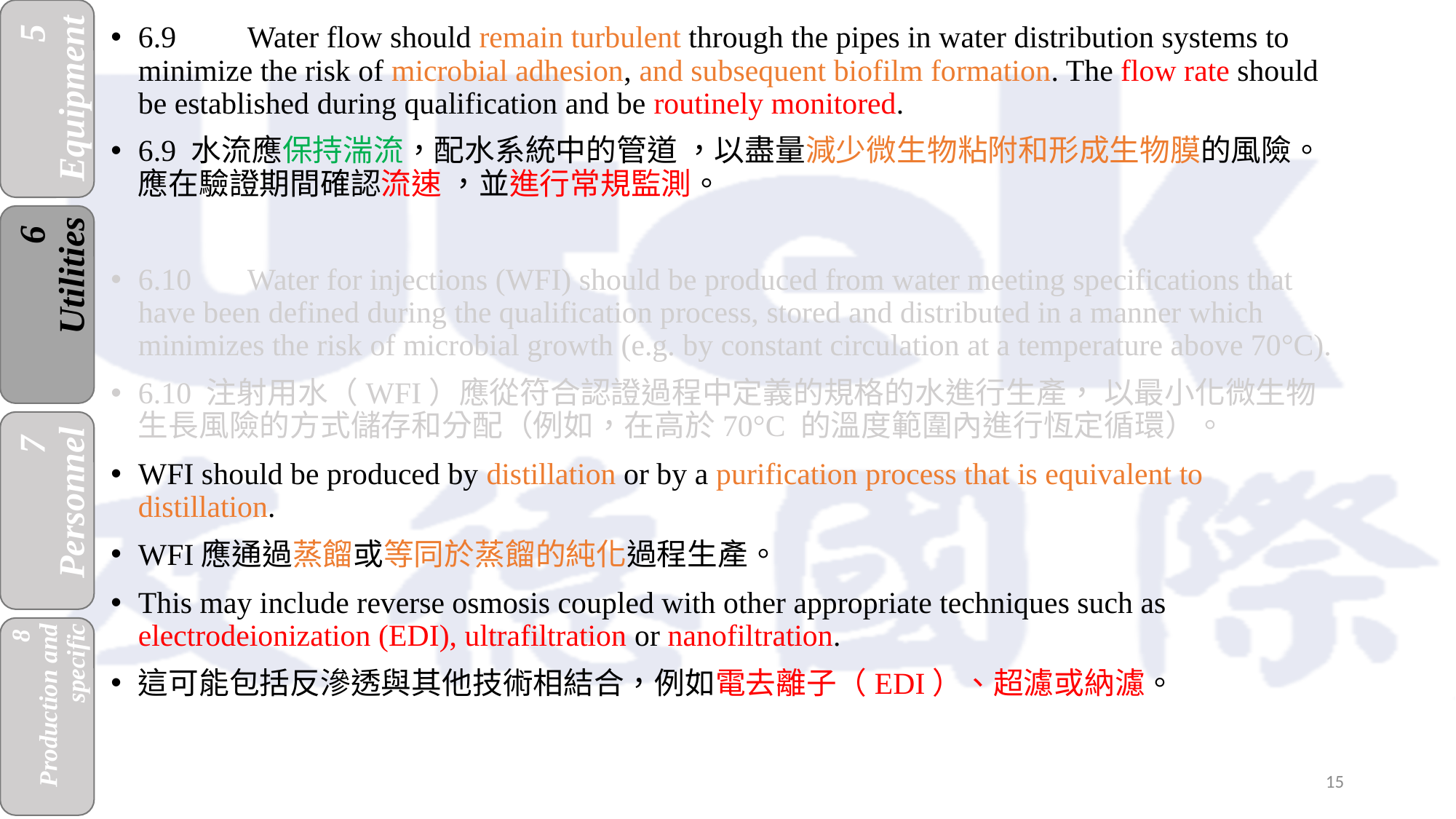

6.9	Water flow should remain turbulent through the pipes in water distribution systems to minimize the risk of microbial adhesion, and subsequent biofilm formation. The flow rate should be established during qualification and be routinely monitored.
6.9 水流應保持湍流，配水系統中的管道 ，以盡量減少微生物粘附和形成生物膜的風險。應在驗證期間確認流速 ，並進行常規監測。

6.10	Water for injections (WFI) should be produced from water meeting specifications that have been defined during the qualification process, stored and distributed in a manner which minimizes the risk of microbial growth (e.g. by constant circulation at a temperature above 70°C).
6.10 注射用水（WFI）應從符合認證過程中定義的規格的水進行生產， 以最小化微生物生長風險的方式儲存和分配（例如，在高於70°C 的溫度範圍內進行恆定循環）。
WFI should be produced by distillation or by a purification process that is equivalent to distillation.
WFI應通過蒸餾或等同於蒸餾的純化過程生產。
This may include reverse osmosis coupled with other appropriate techniques such as electrodeionization (EDI), ultrafiltration or nanofiltration.
這可能包括反滲透與其他技術相結合，例如電去離子（EDI）、超濾或納濾。

15